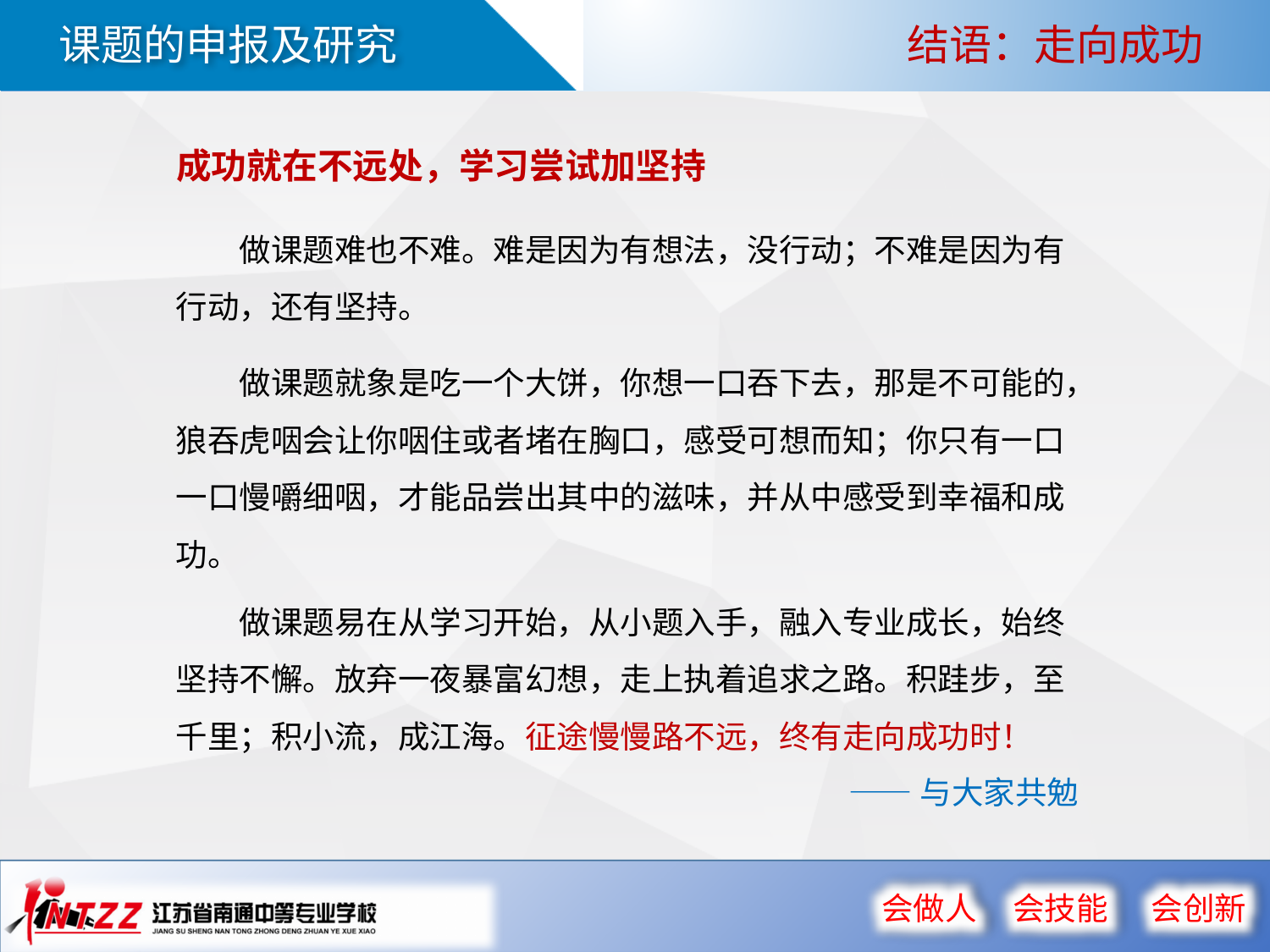

结语：走向成功
成功就在不远处，学习尝试加坚持
做课题难也不难。难是因为有想法，没行动；不难是因为有行动，还有坚持。
做课题就象是吃一个大饼，你想一口吞下去，那是不可能的，狼吞虎咽会让你咽住或者堵在胸口，感受可想而知；你只有一口一口慢嚼细咽，才能品尝出其中的滋味，并从中感受到幸福和成功。
做课题易在从学习开始，从小题入手，融入专业成长，始终坚持不懈。放弃一夜暴富幻想，走上执着追求之路。积跬步，至千里；积小流，成江海。征途慢慢路不远，终有走向成功时！
——与大家共勉